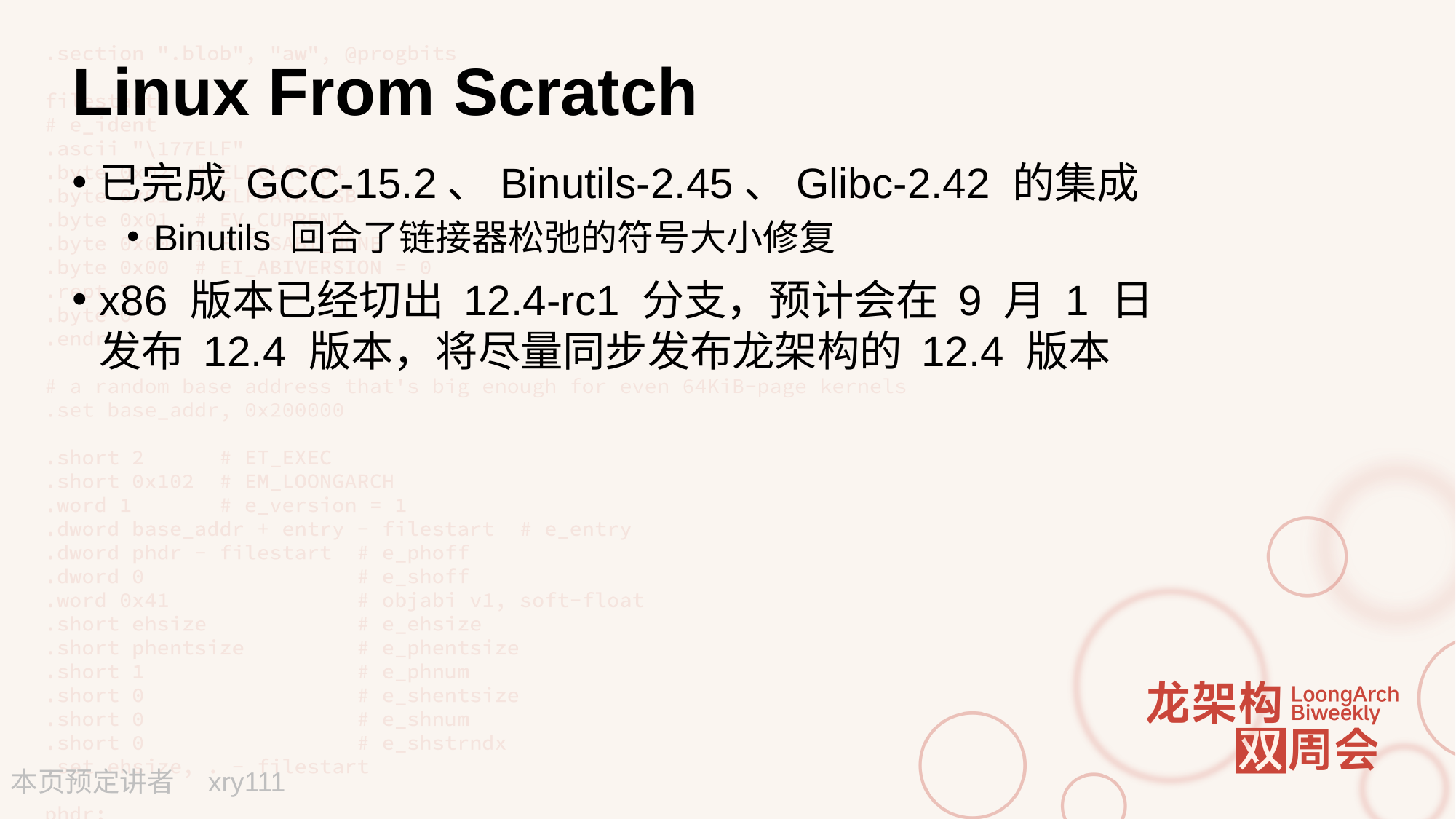

# Linux From Scratch
已完成 GCC-15.2、Binutils-2.45、Glibc-2.42 的集成
Binutils 回合了链接器松弛的符号大小修复
x86 版本已经切出 12.4-rc1 分支，预计会在 9 月 1 日发布 12.4 版本，将尽量同步发布龙架构的 12.4 版本
xry111